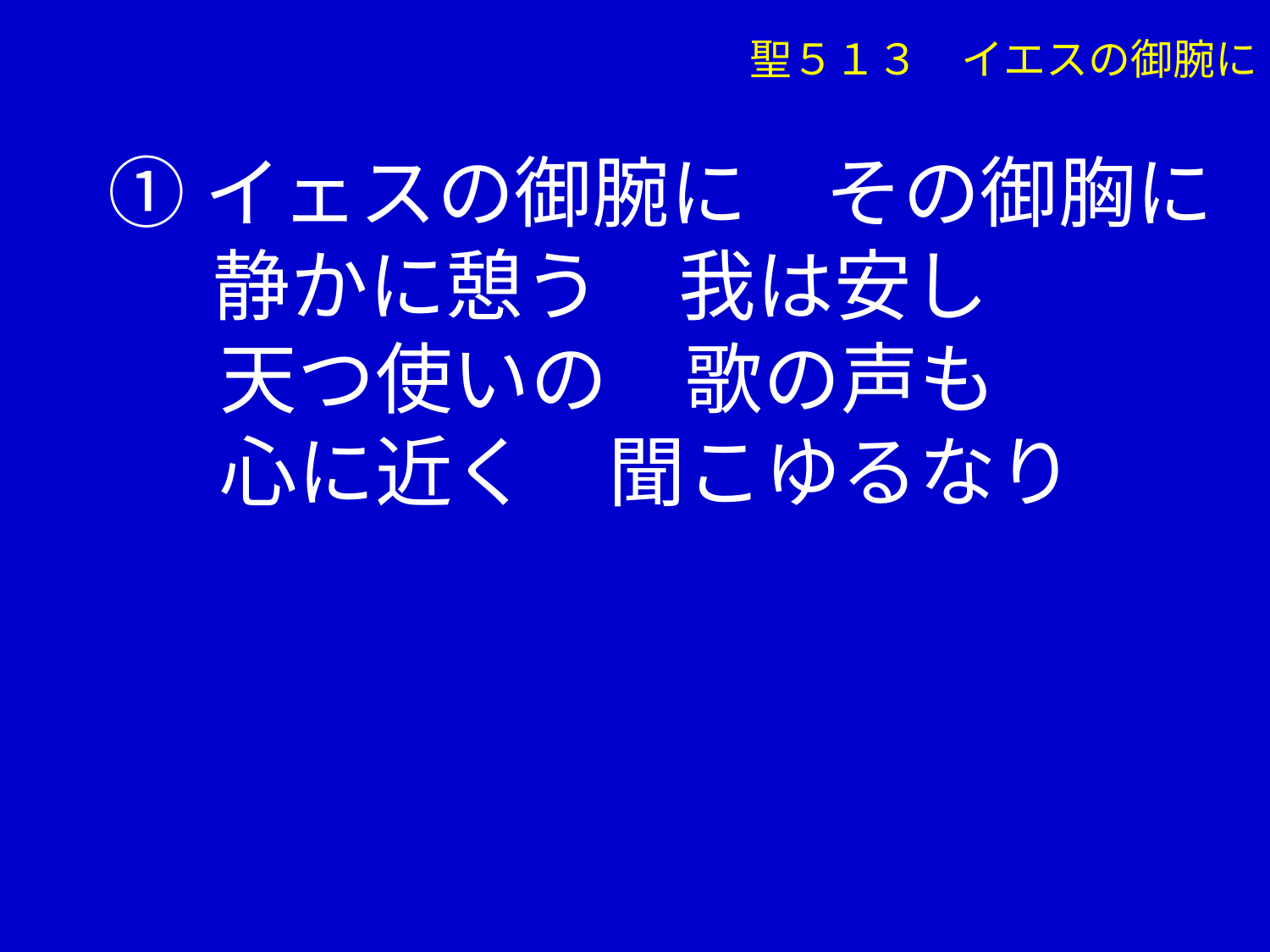

聖５１３　イエスの御腕に
➀イェスの御腕に　その御胸に
     静かに憩う　我は安し
　  天つ使いの　歌の声も
　  心に近く　聞こゆるなり